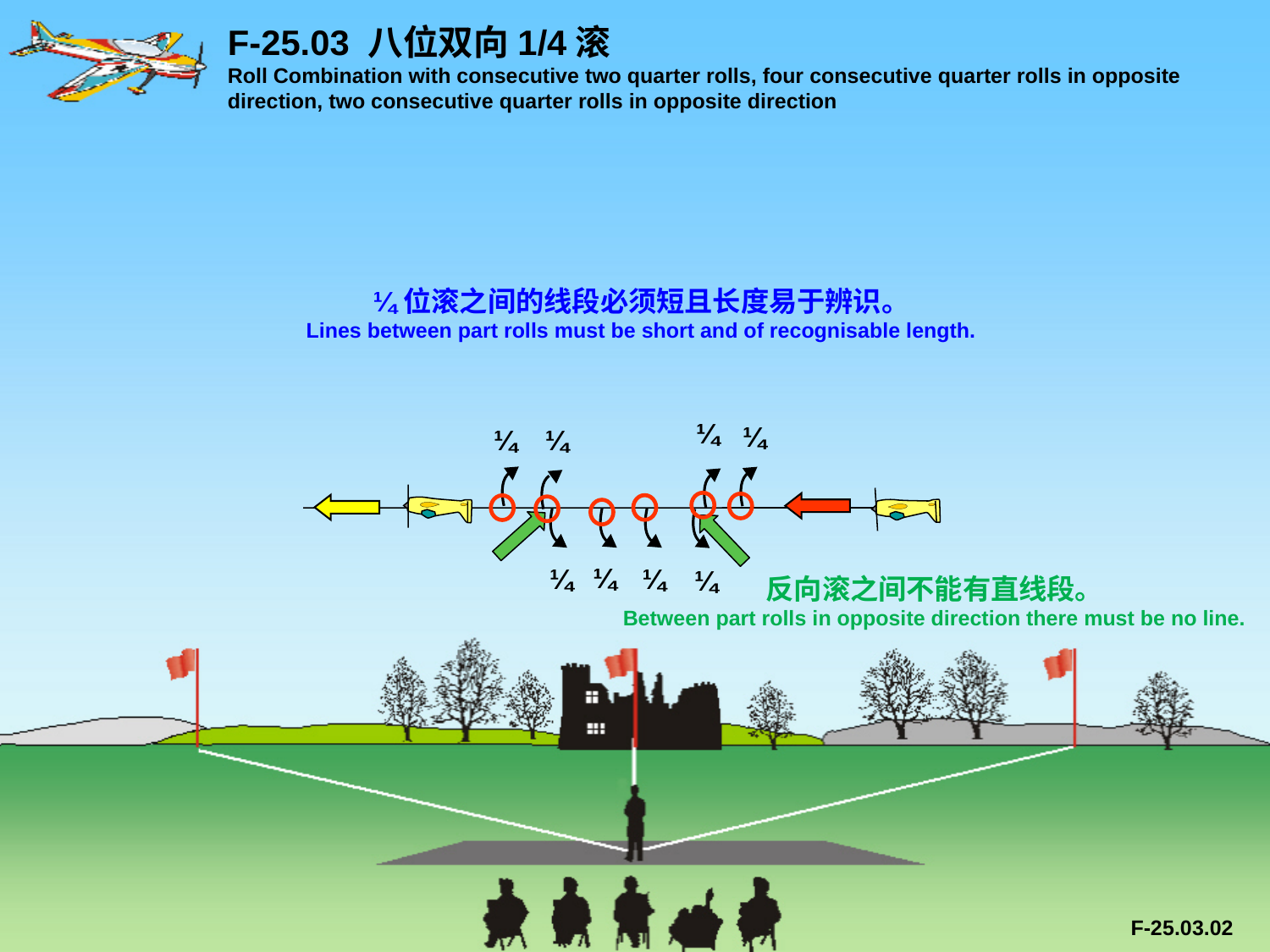

F-25.03 八位双向1/4滚
Roll Combination with consecutive two quarter rolls, four consecutive quarter rolls in opposite direction, two consecutive quarter rolls in opposite direction
¼位滚之间的线段必须短且长度易于辨识。
Lines between part rolls must be short and of recognisable length.
¼
¼
¼
¼

¼
¼
¼
¼
反向滚之间不能有直线段。
Between part rolls in opposite direction there must be no line.
F-25.03.02